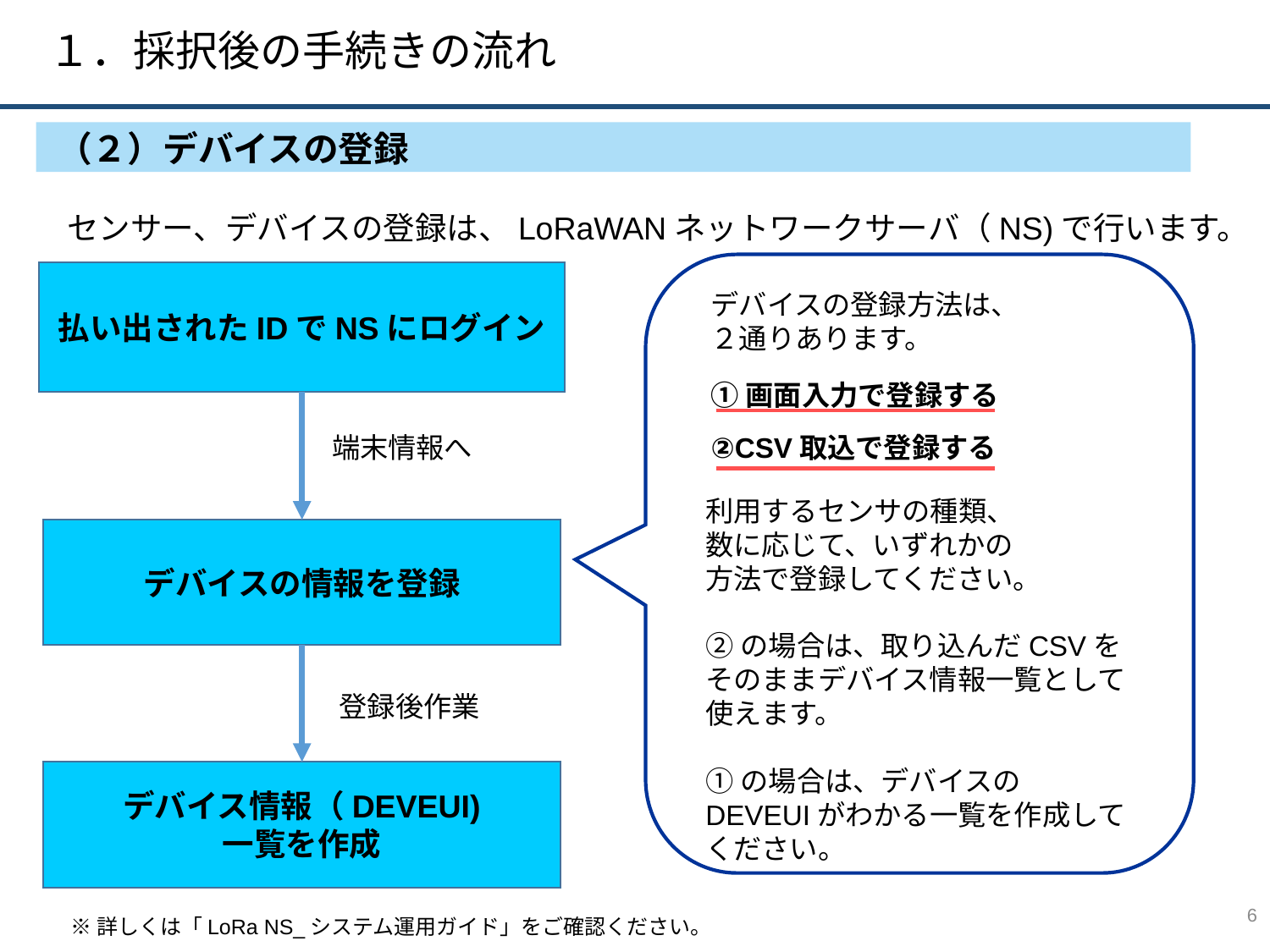

１．採択後の手続きの流れ
（２）デバイスの登録

センサー、デバイスの登録は、LoRaWANネットワークサーバ（NS)で行います。

払い出されたIDでNSにログイン
デバイスの登録方法は、
２通りあります。
①画面入力で登録する
②CSV取込で登録する
端末情報へ
利用するセンサの種類、
数に応じて、いずれかの
方法で登録してください。

②の場合は、取り込んだCSVを
そのままデバイス情報一覧として使えます。

①の場合は、デバイスのDEVEUIがわかる一覧を作成してください。
デバイスの情報を登録
登録後作業
デバイス情報（DEVEUI)
一覧を作成
6
※詳しくは「LoRa NS_システム運用ガイド」をご確認ください。